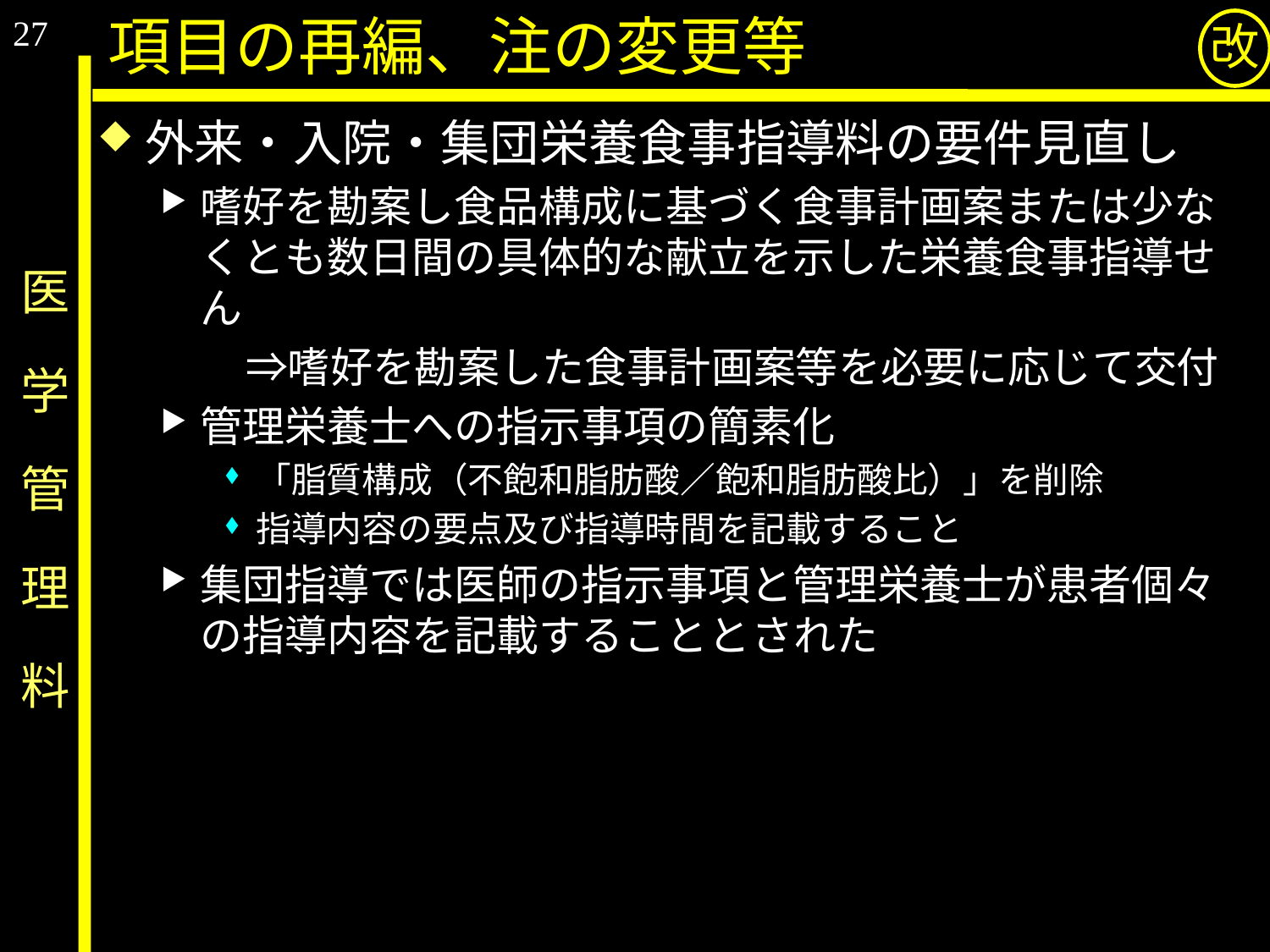

27
項目の再編、注の変更等
改

外来・入院・集団栄養食事指導料の要件見直し
嗜好を勘案し食品構成に基づく食事計画案または少なくとも数日間の具体的な献立を示した栄養食事指導せん
　　⇒嗜好を勘案した食事計画案等を必要に応じて交付
管理栄養士への指示事項の簡素化
「脂質構成（不飽和脂肪酸／飽和脂肪酸比）」を削除
指導内容の要点及び指導時間を記載すること
集団指導では医師の指示事項と管理栄養士が患者個々の指導内容を記載することとされた

# 医　学　管　理　料